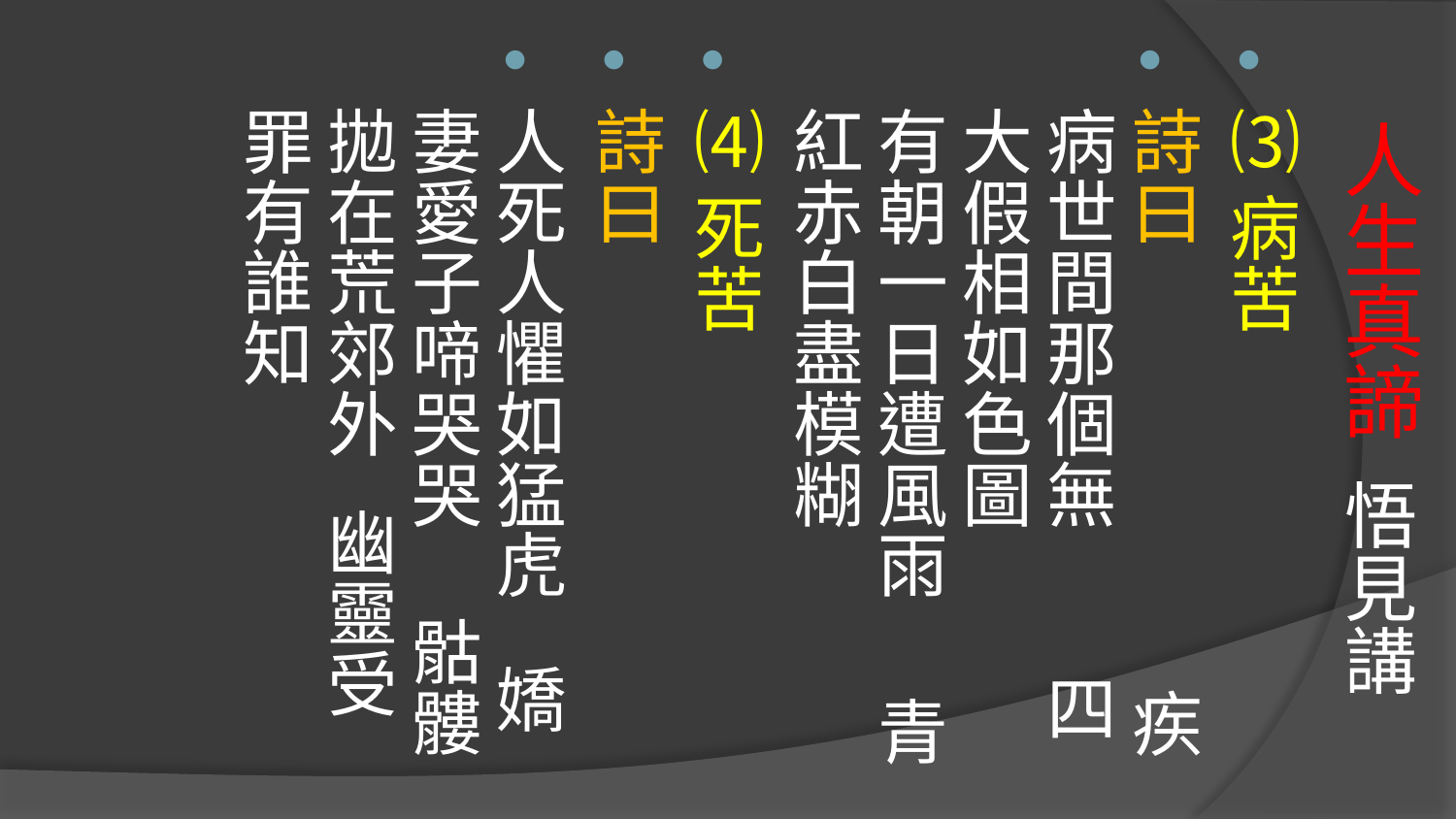

# 人生真諦  悟見講
⑶病苦
詩曰                            疾病世間那個無         四大假相如色圖　       有朝一日遭風雨      青紅赤白盡模糊
⑷死苦
詩曰
人死人懼如猛虎    嬌妻愛子啼哭哭　 骷髏拋在荒郊外   幽靈受罪有誰知